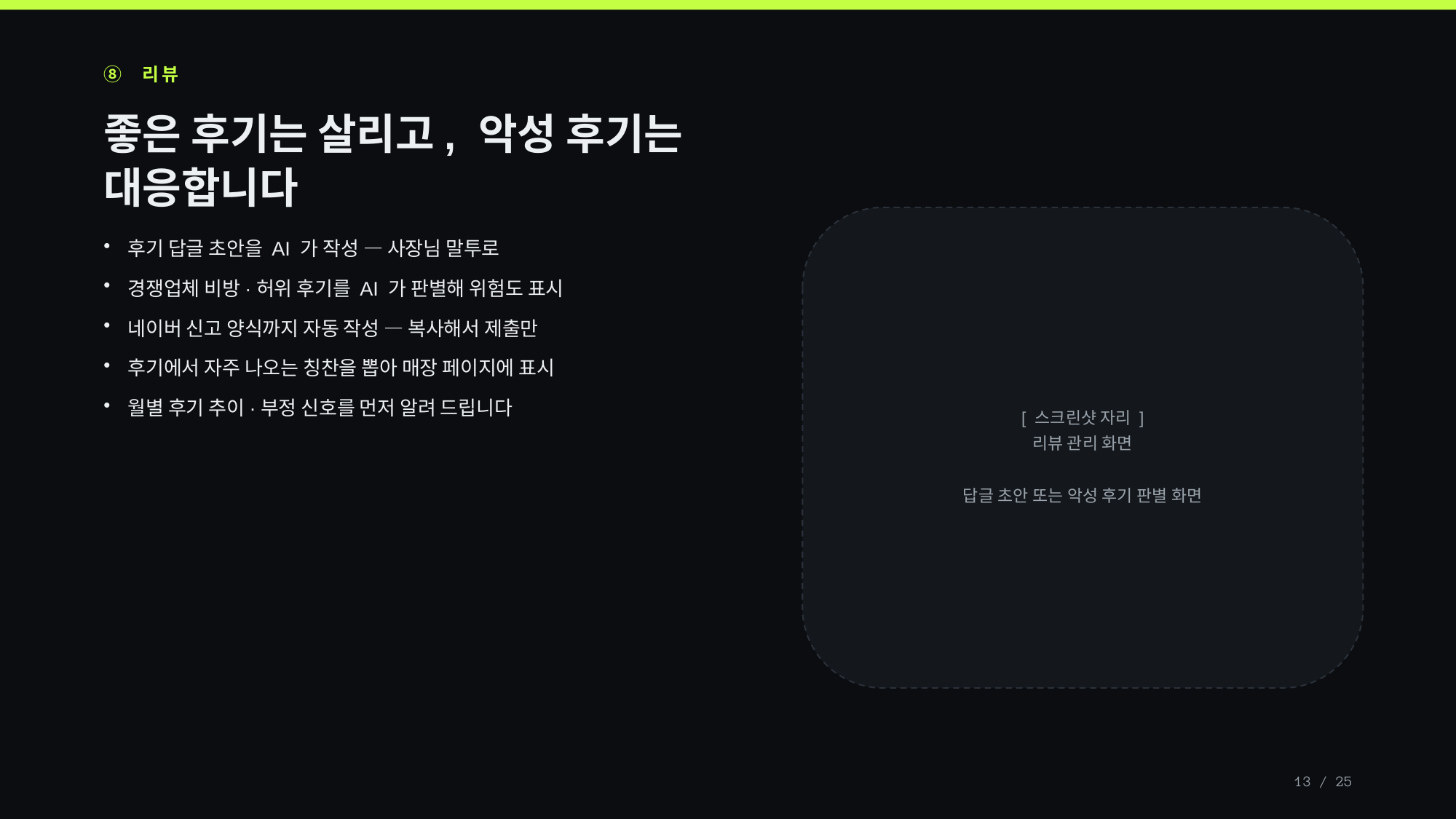

⑧ 리뷰
좋은 후기는 살리고, 악성 후기는 대응합니다

후기 답글 초안을 AI 가 작성 — 사장님 말투로
경쟁업체 비방·허위 후기를 AI 가 판별해 위험도 표시
네이버 신고 양식까지 자동 작성 — 복사해서 제출만
후기에서 자주 나오는 칭찬을 뽑아 매장 페이지에 표시
월별 후기 추이·부정 신호를 먼저 알려 드립니다
[ 스크린샷 자리 ]
리뷰 관리 화면

답글 초안 또는 악성 후기 판별 화면
13 / 25